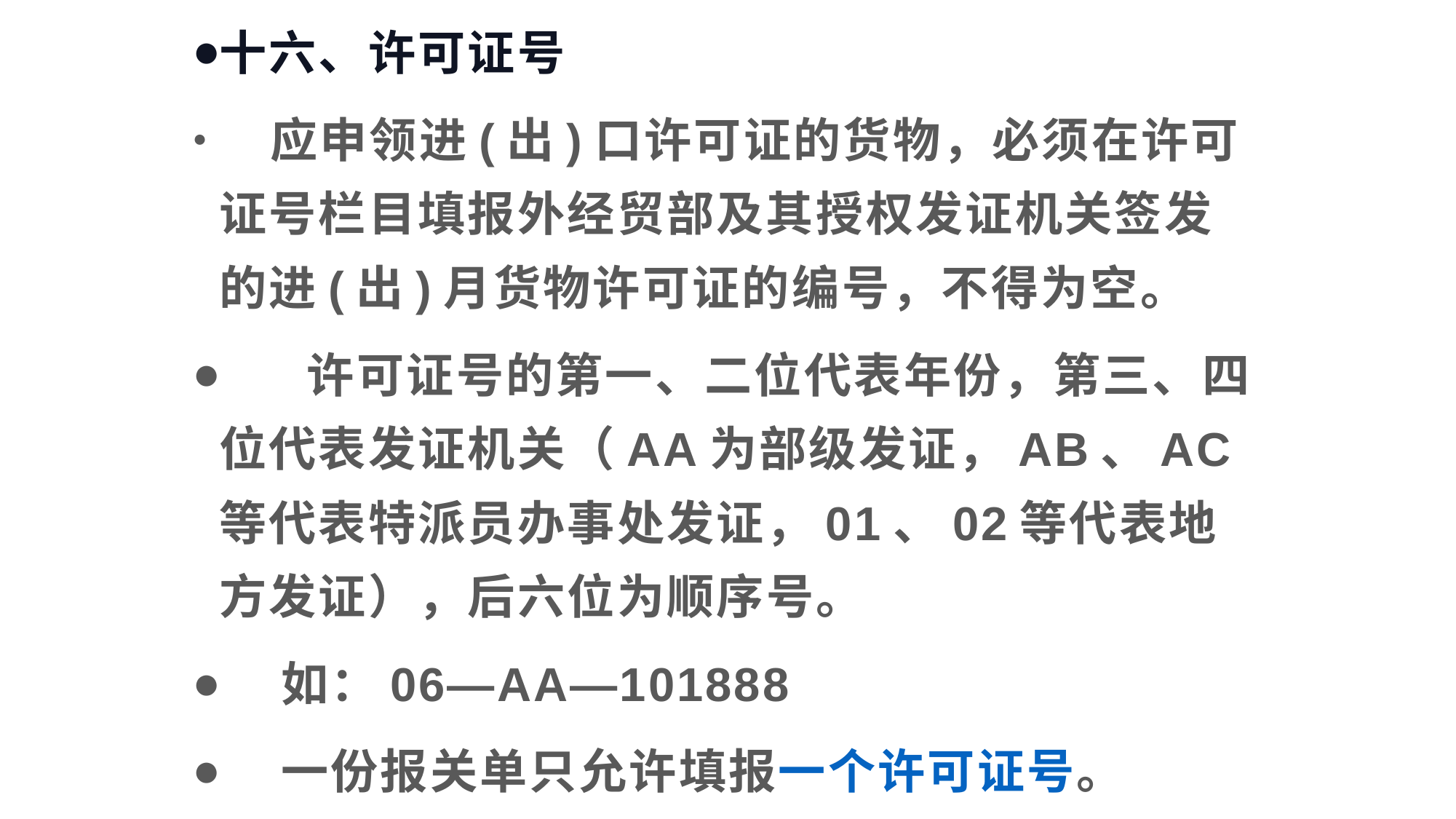

十六、许可证号
      应申领进(出)口许可证的货物，必须在许可证号栏目填报外经贸部及其授权发证机关签发的进(出)月货物许可证的编号，不得为空。
      许可证号的第一、二位代表年份，第三、四位代表发证机关（AA为部级发证，AB、AC等代表特派员办事处发证，01、02等代表地方发证），后六位为顺序号。
    如：06—AA—101888
    一份报关单只允许填报一个许可证号。